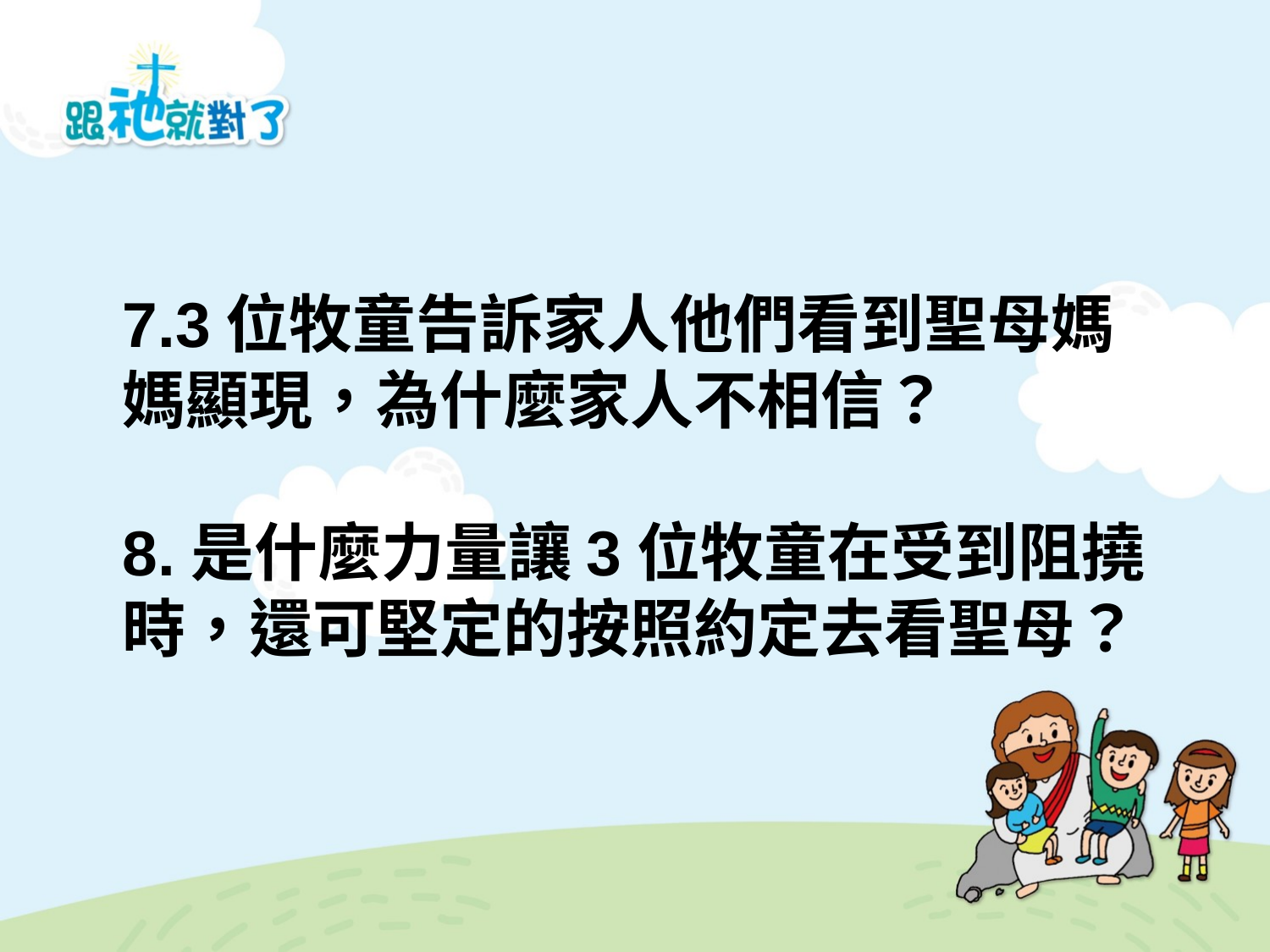

7.3位牧童告訴家人他們看到聖母媽媽顯現，為什麼家人不相信？

8.是什麼力量讓3位牧童在受到阻撓時，還可堅定的按照約定去看聖母？